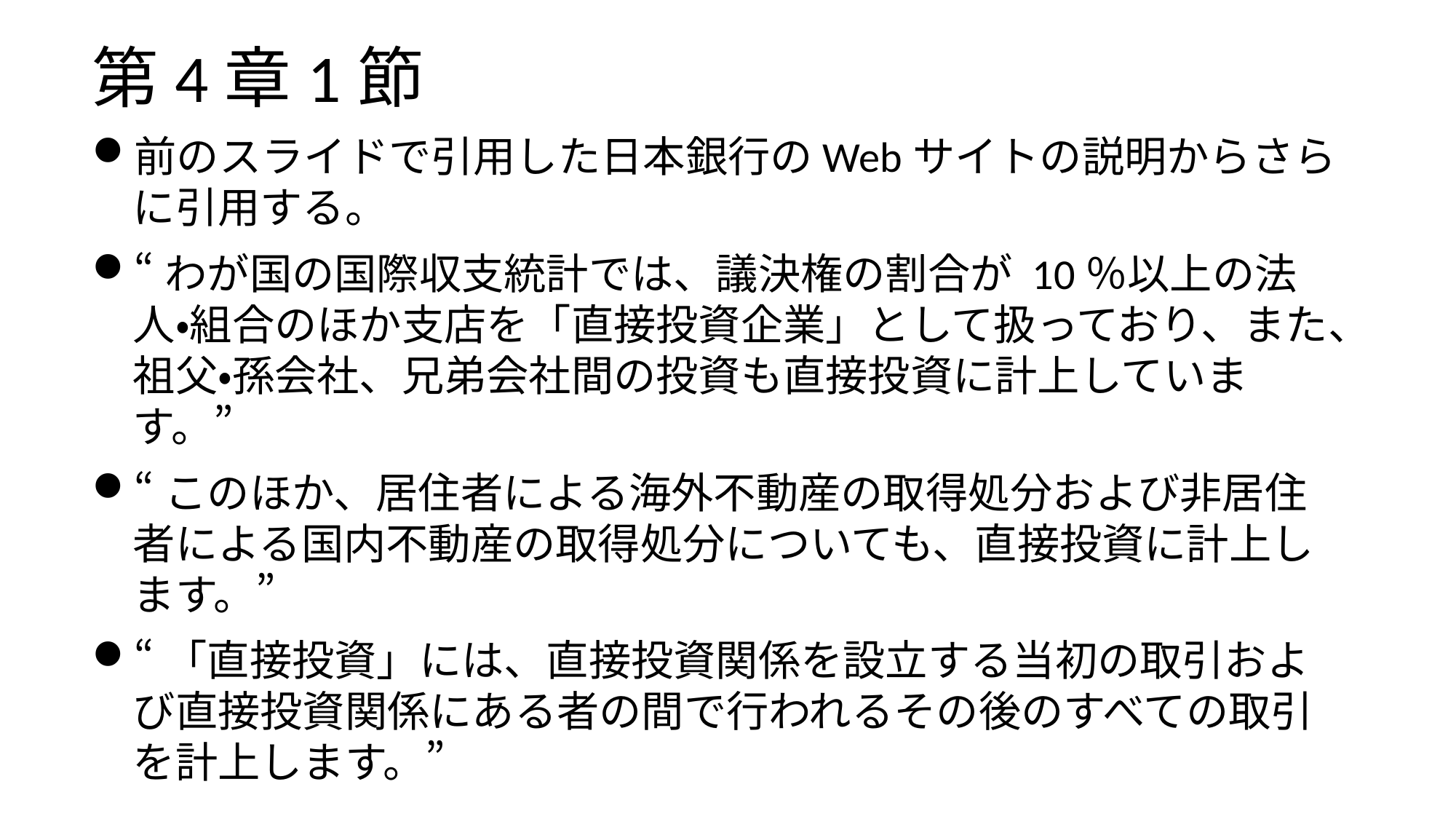

# 第4章1節
前のスライドで引用した日本銀行のWebサイトの説明からさらに引用する。
“わが国の国際収支統計では、議決権の割合が 10％以上の法人・組合のほか支店を「直接投資企業」として扱っており、また、祖父・孫会社、兄弟会社間の投資も直接投資に計上しています。”
“このほか、居住者による海外不動産の取得処分および非居住者による国内不動産の取得処分についても、直接投資に計上します。”
“「直接投資」には、直接投資関係を設立する当初の取引および直接投資関係にある者の間で行われるその後のすべての取引を計上します。”